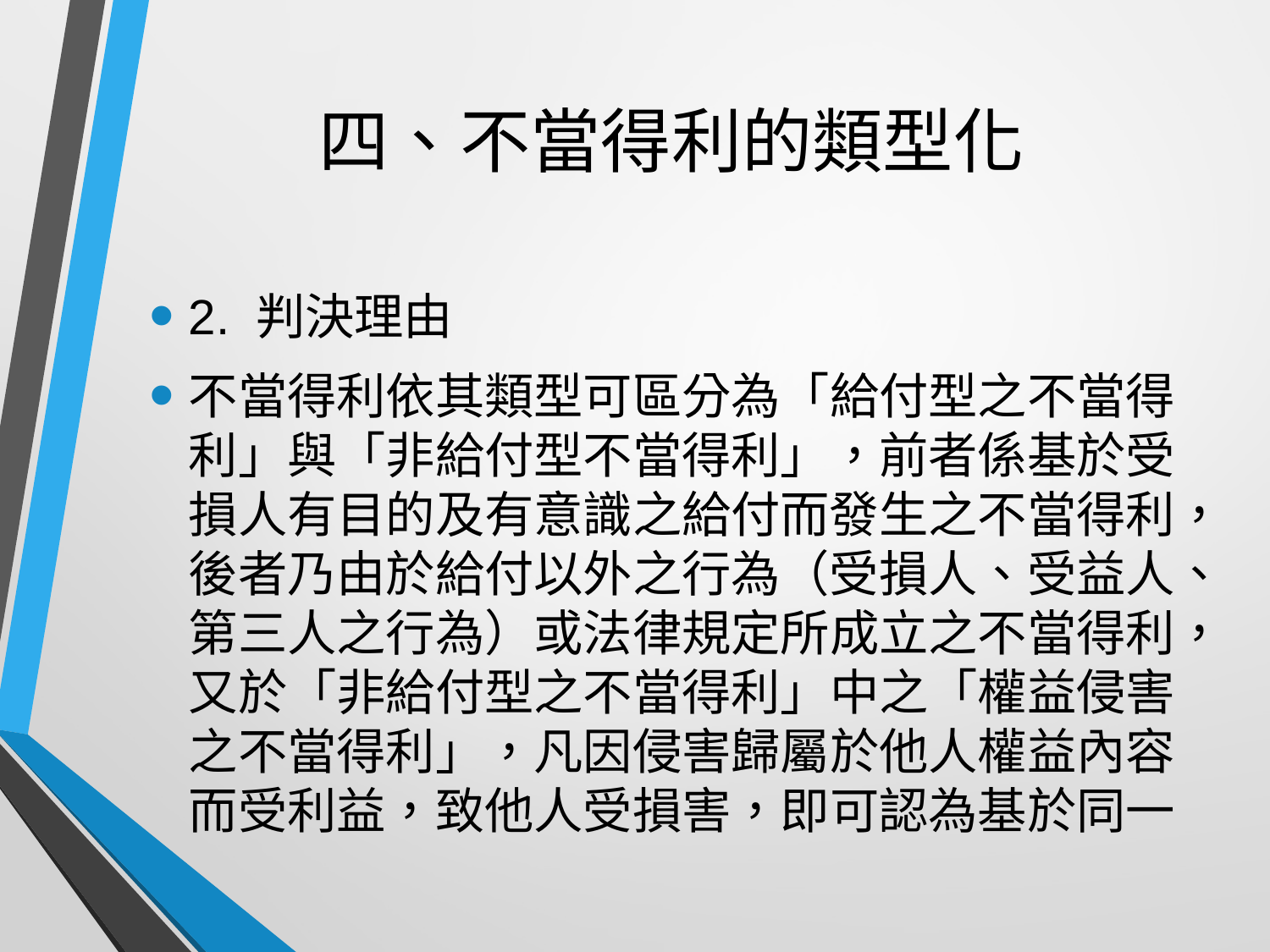

# 四、不當得利的類型化
2. 判決理由
不當得利依其類型可區分為「給付型之不當得利」與「非給付型不當得利」，前者係基於受損人有目的及有意識之給付而發生之不當得利，後者乃由於給付以外之行為（受損人、受益人、第三人之行為）或法律規定所成立之不當得利，又於「非給付型之不當得利」中之「權益侵害之不當得利」，凡因侵害歸屬於他人權益內容而受利益，致他人受損害，即可認為基於同一